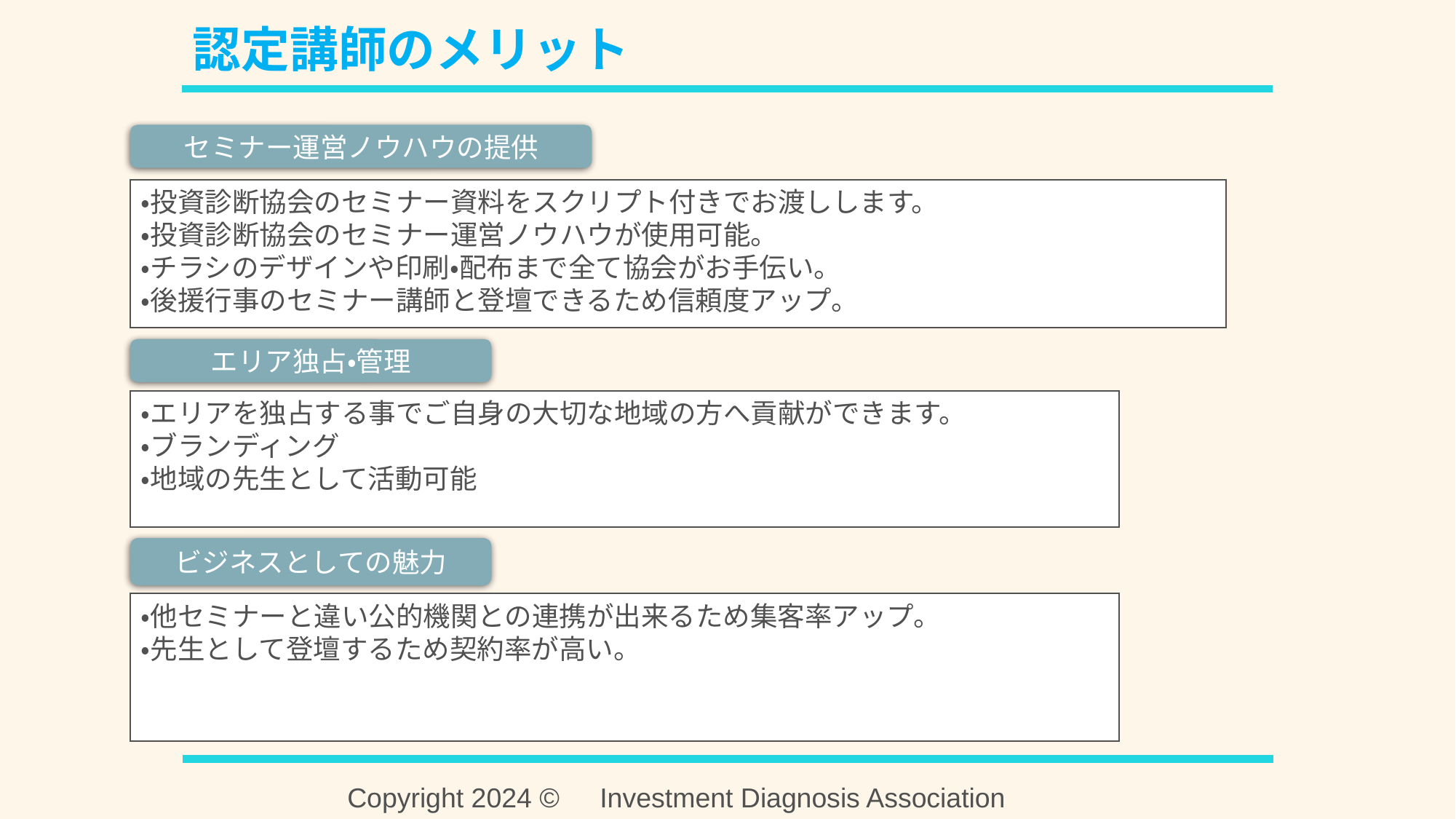

認定講師のメリット
セミナー運営ノウハウの提供
・投資診断協会のセミナー資料をスクリプト付きでお渡しします。
・投資診断協会のセミナー運営ノウハウが使用可能。
・チラシのデザインや印刷・配布まで全て協会がお手伝い。
・後援行事のセミナー講師と登壇できるため信頼度アップ。
エリア独占・管理
・エリアを独占する事でご自身の大切な地域の方へ貢献ができます。
・ブランディング
・地域の先生として活動可能
ビジネスとしての魅力
・他セミナーと違い公的機関との連携が出来るため集客率アップ。
・先生として登壇するため契約率が高い。
Copyright 2024 ©　Investment Diagnosis Association